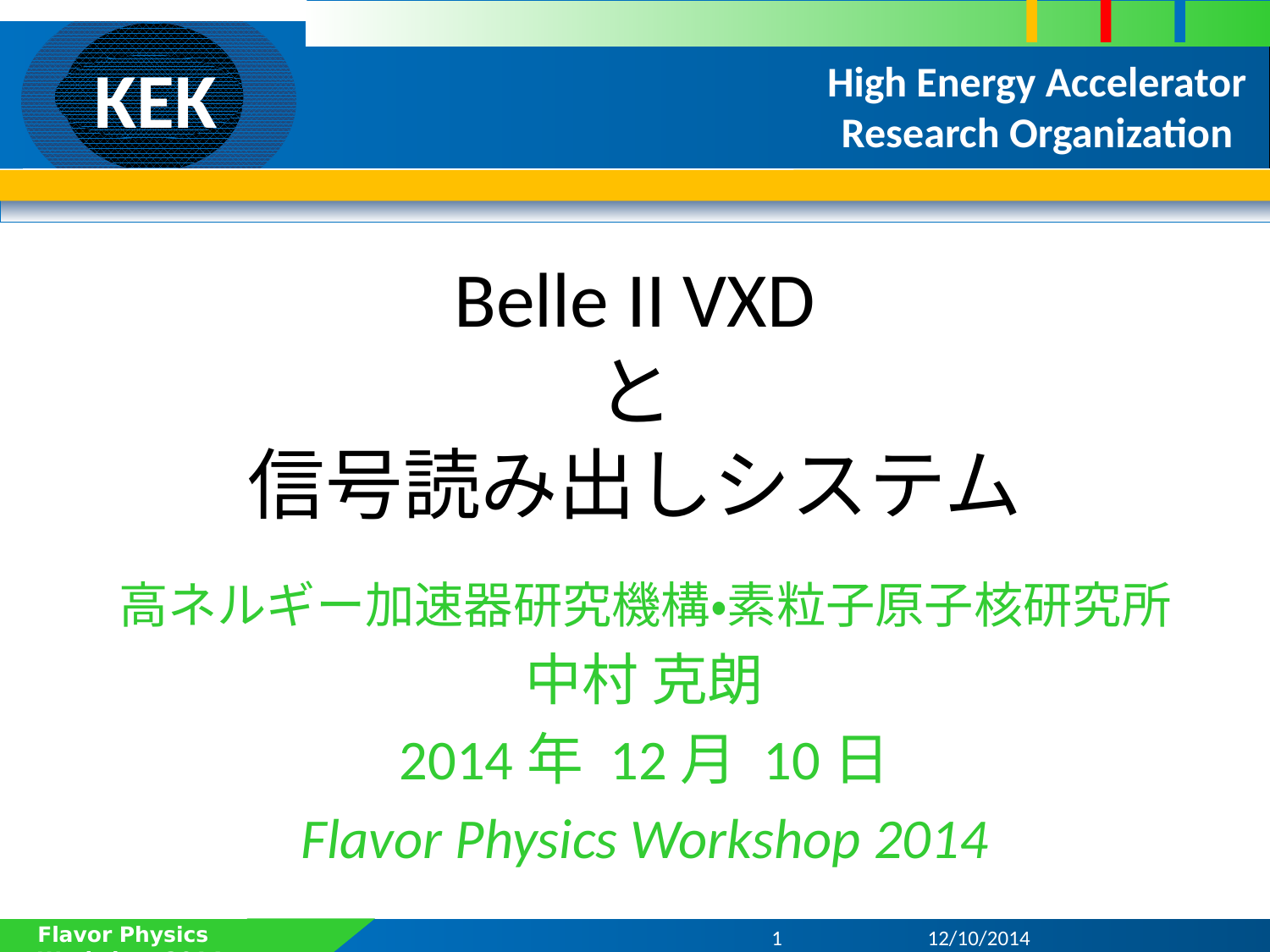

# Belle II VXD と 信号読み出しシステム
高ネルギー加速器研究機構・素粒子原子核研究所
中村 克朗
2014年 12月 10日
Flavor Physics Workshop 2014
Flavor Physics Workshop 2014
1
12/10/2014